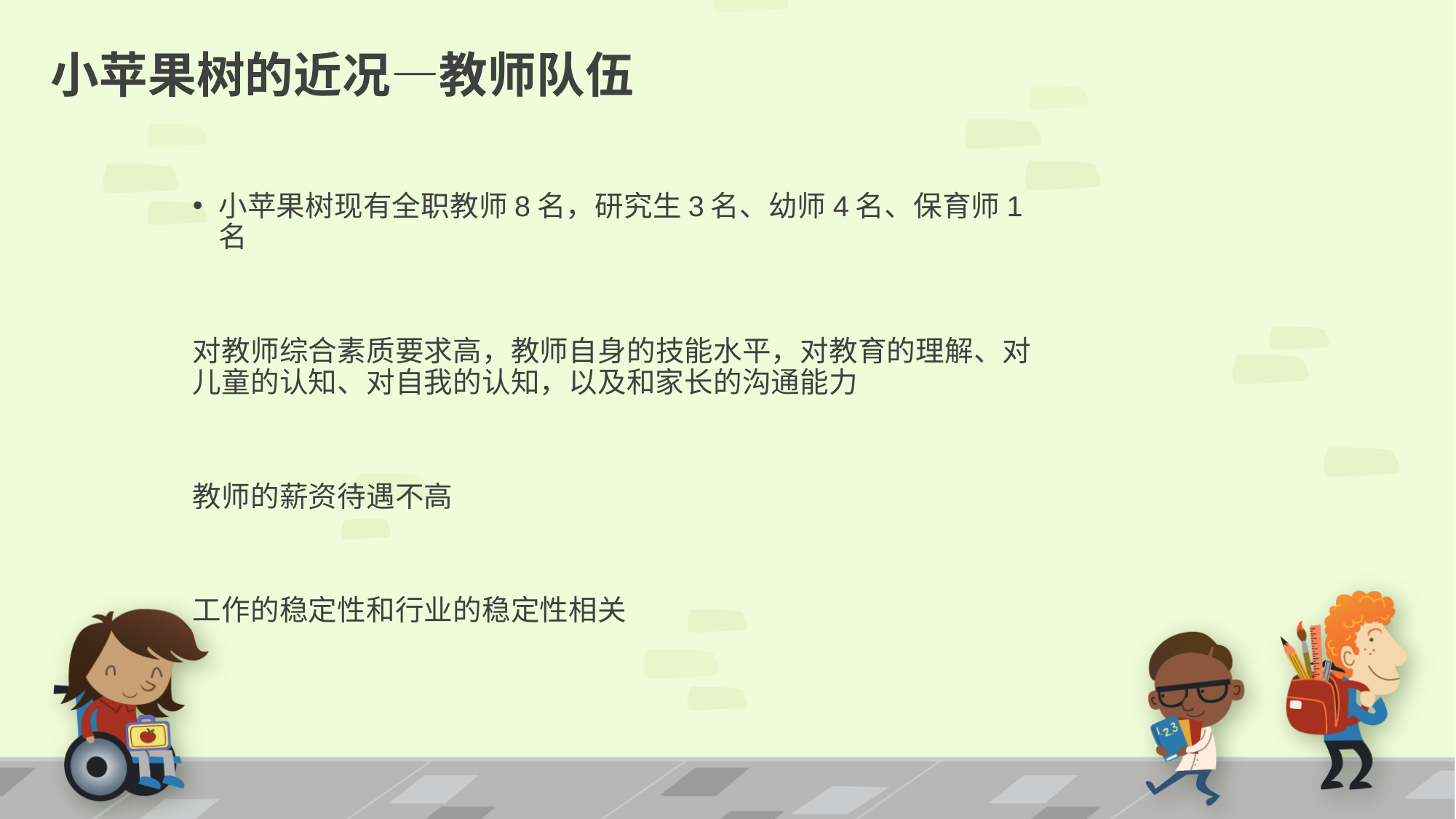

# 小苹果树的近况—教师队伍
小苹果树现有全职教师8名，研究生3名、幼师4名、保育师1名

对教师综合素质要求高，教师自身的技能水平，对教育的理解、对儿童的认知、对自我的认知，以及和家长的沟通能力

教师的薪资待遇不高

工作的稳定性和行业的稳定性相关